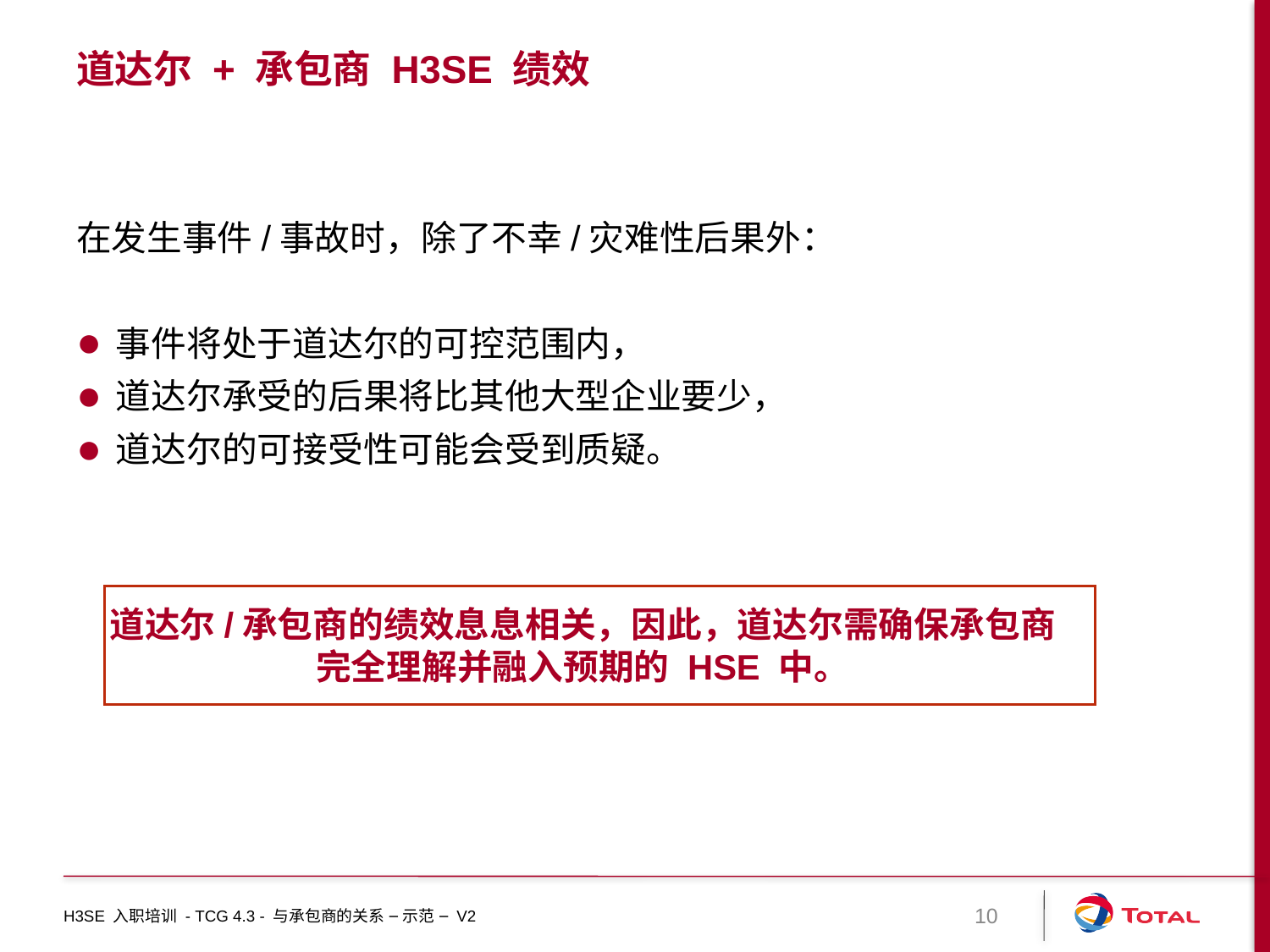

# 道达尔 + 承包商 H3SE 绩效

在发生事件/事故时，除了不幸/灾难性后果外：

事件将处于道达尔的可控范围内，
道达尔承受的后果将比其他大型企业要少，
道达尔的可接受性可能会受到质疑。

道达尔/承包商的绩效息息相关，因此，道达尔需确保承包商完全理解并融入预期的 HSE 中。

H3SE 入职培训 - TCG 4.3 - 与承包商的关系 – 示范 – V2
10